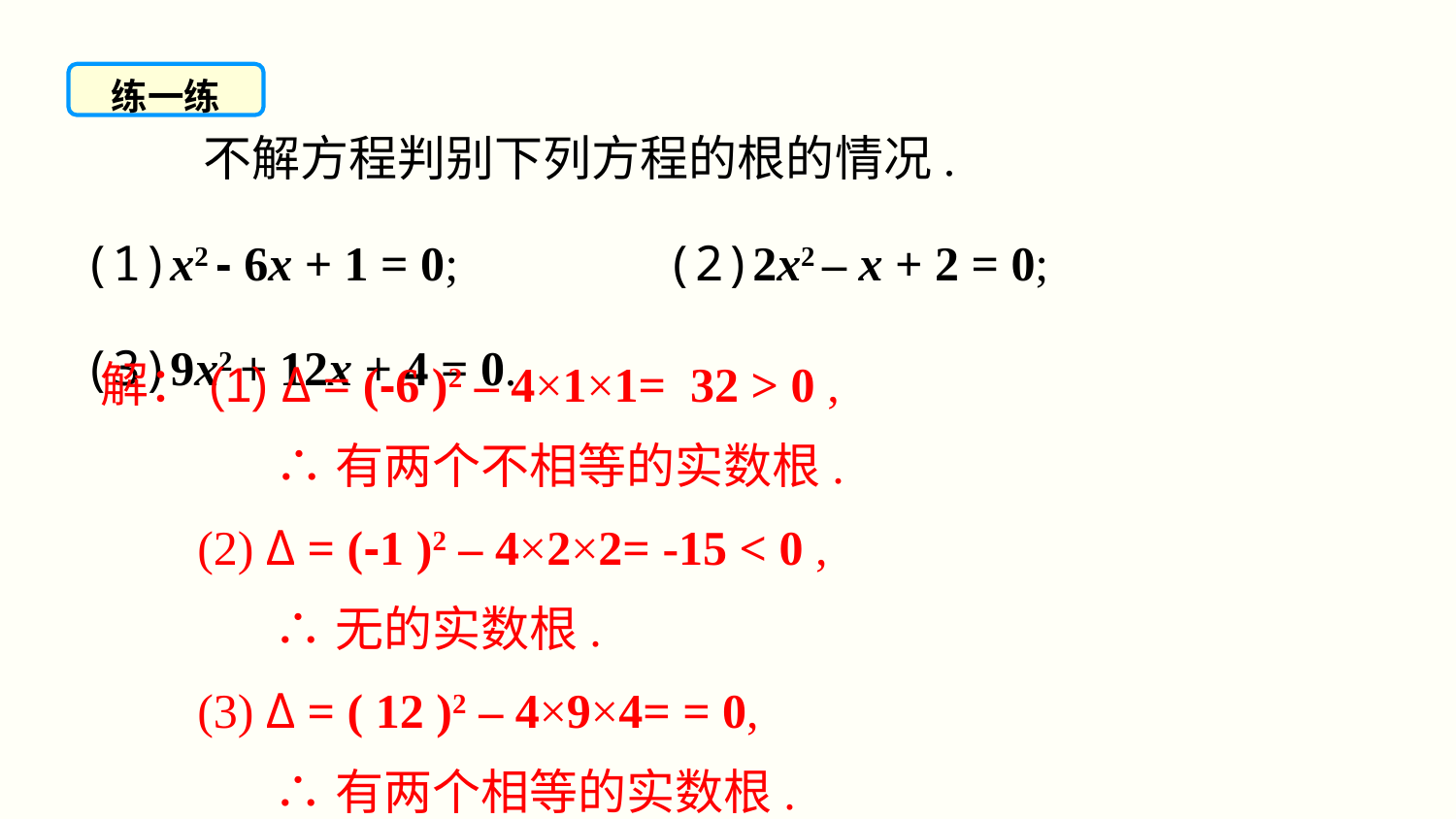

练一练
          不解方程判别下列方程的根的情况.
(1)x2 - 6x + 1 = 0;		(2)2x2 – x + 2 = 0;
(3)9x2 + 12x + 4 = 0.
解：(1) Δ = (-6 )2 – 4×1×1=  32 > 0 ,
                ∴有两个不相等的实数根.
        (2) Δ = (-1 )2 – 4×2×2= -15 < 0 ,
                ∴无的实数根.
        (3) Δ = ( 12 )2 – 4×9×4= = 0,
                ∴有两个相等的实数根.